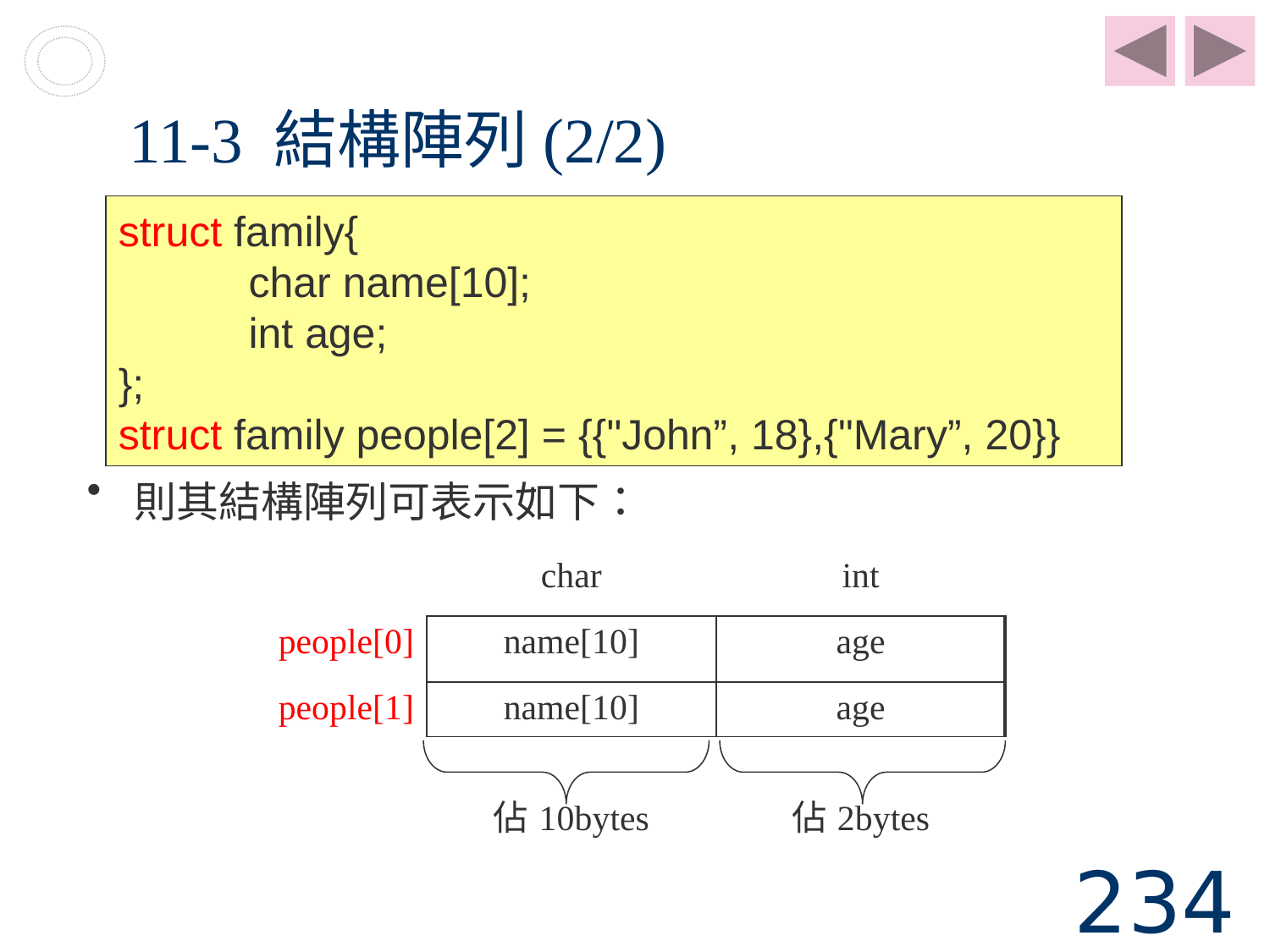

# 11-3 結構陣列(2/2)
struct family{
           char name[10];
           int age;
};
struct family people[2] = {{"John”, 18},{"Mary”, 20}}
則其結構陣列可表示如下：

|  | char | int |
| --- | --- | --- |
| people[0] | name[10] | age |
| people[1] | name[10] | age |
|  | 佔10bytes | 佔2bytes |

234